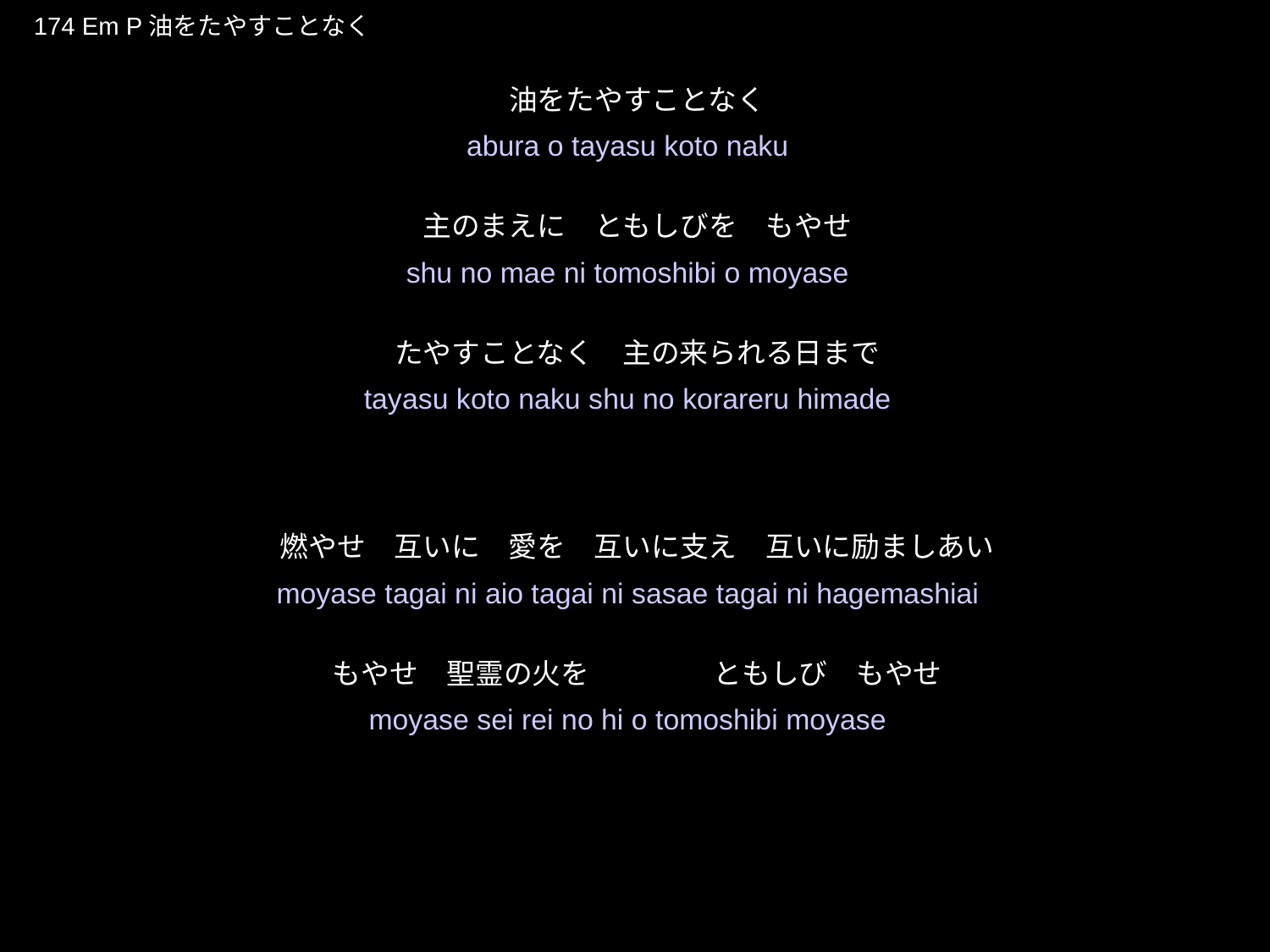

あぶらをたやくことなく
★P
174 Em P油をたやすことなく
油をたやすことなく
主のまえに　ともしびを　もやせ
たやすことなく　主の来られる日まで
燃やせ　互いに　愛を　互いに支え　互いに励ましあい
もやせ　聖霊の火を	ともしび　もやせ
★３
abura o tayasu koto naku
shu no mae ni tomoshibi o moyase
tayasu koto naku shu no korareru himade

moyase tagai ni aio tagai ni sasae tagai ni hagemashiai
moyase sei rei no hi o tomoshibi moyase